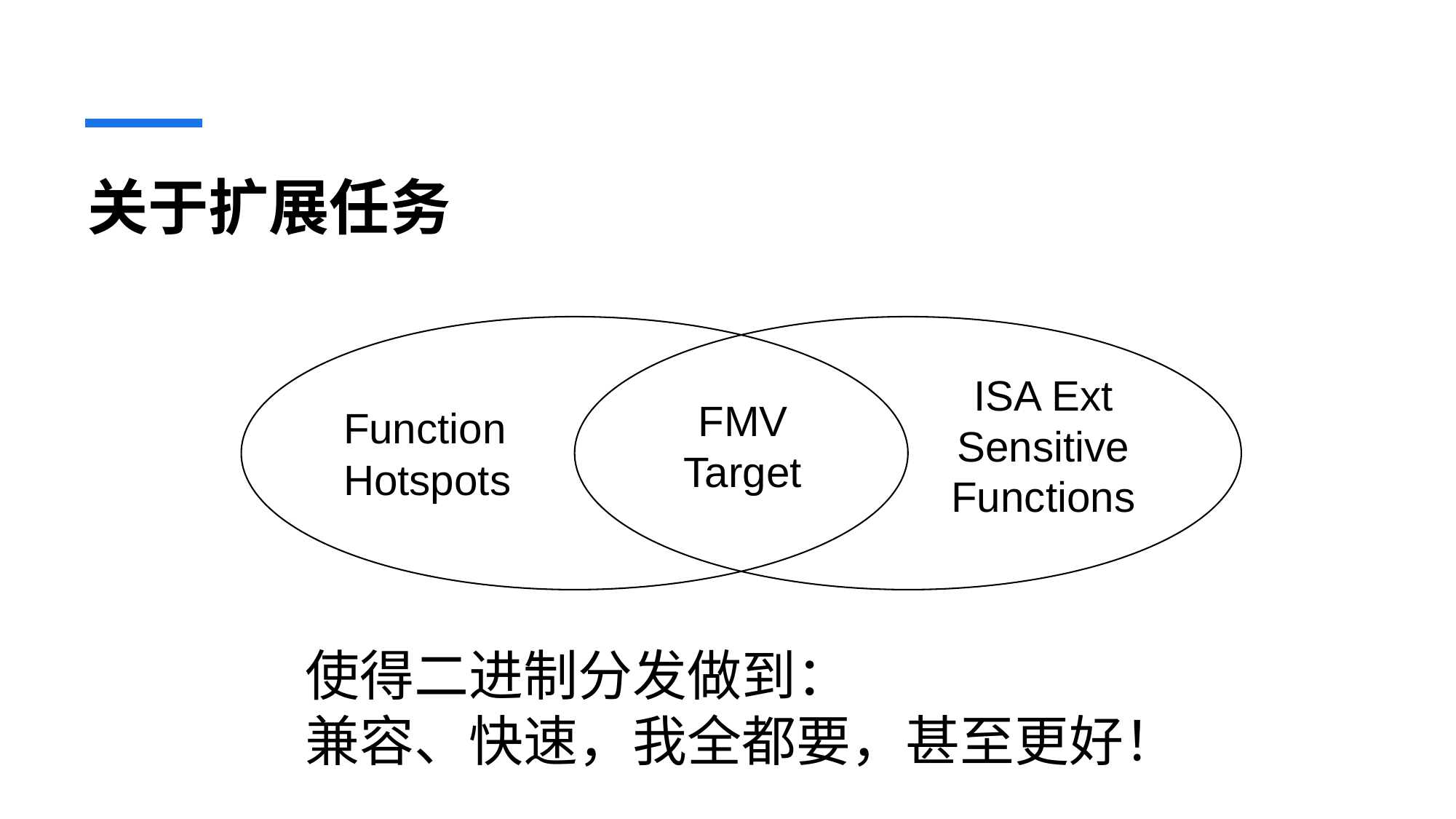

# 关于扩展任务

ISA Ext Sensitive
Functions
FMV
Target
Function
Hotspots
使得二进制分发做到：
兼容、快速，我全都要，甚至更好！